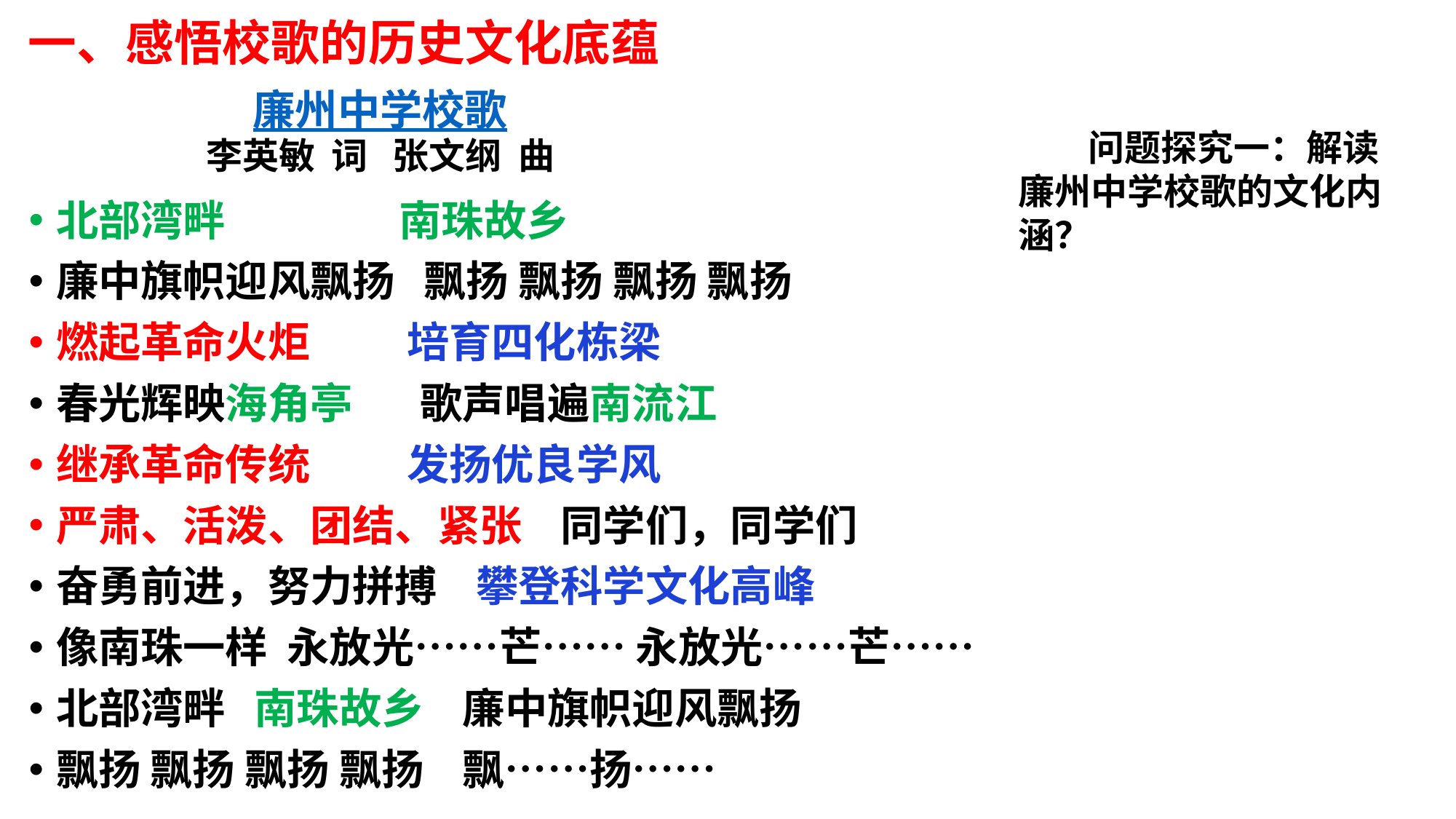

一、感悟校歌的历史文化底蕴
# 廉州中学校歌 李英敏  词   张文纲  曲
   问题探究一：解读廉州中学校歌的文化内涵？
北部湾畔                  南珠故乡
廉中旗帜迎风飘扬   飘扬 飘扬 飘扬 飘扬
燃起革命火炬          培育四化栋梁
春光辉映海角亭       歌声唱遍南流江
继承革命传统          发扬优良学风
严肃、活泼、团结、紧张    同学们，同学们
奋勇前进，努力拼搏    攀登科学文化高峰
像南珠一样  永放光……芒…… 永放光……芒……
北部湾畔   南珠故乡    廉中旗帜迎风飘扬
飘扬 飘扬 飘扬 飘扬    飘……扬……